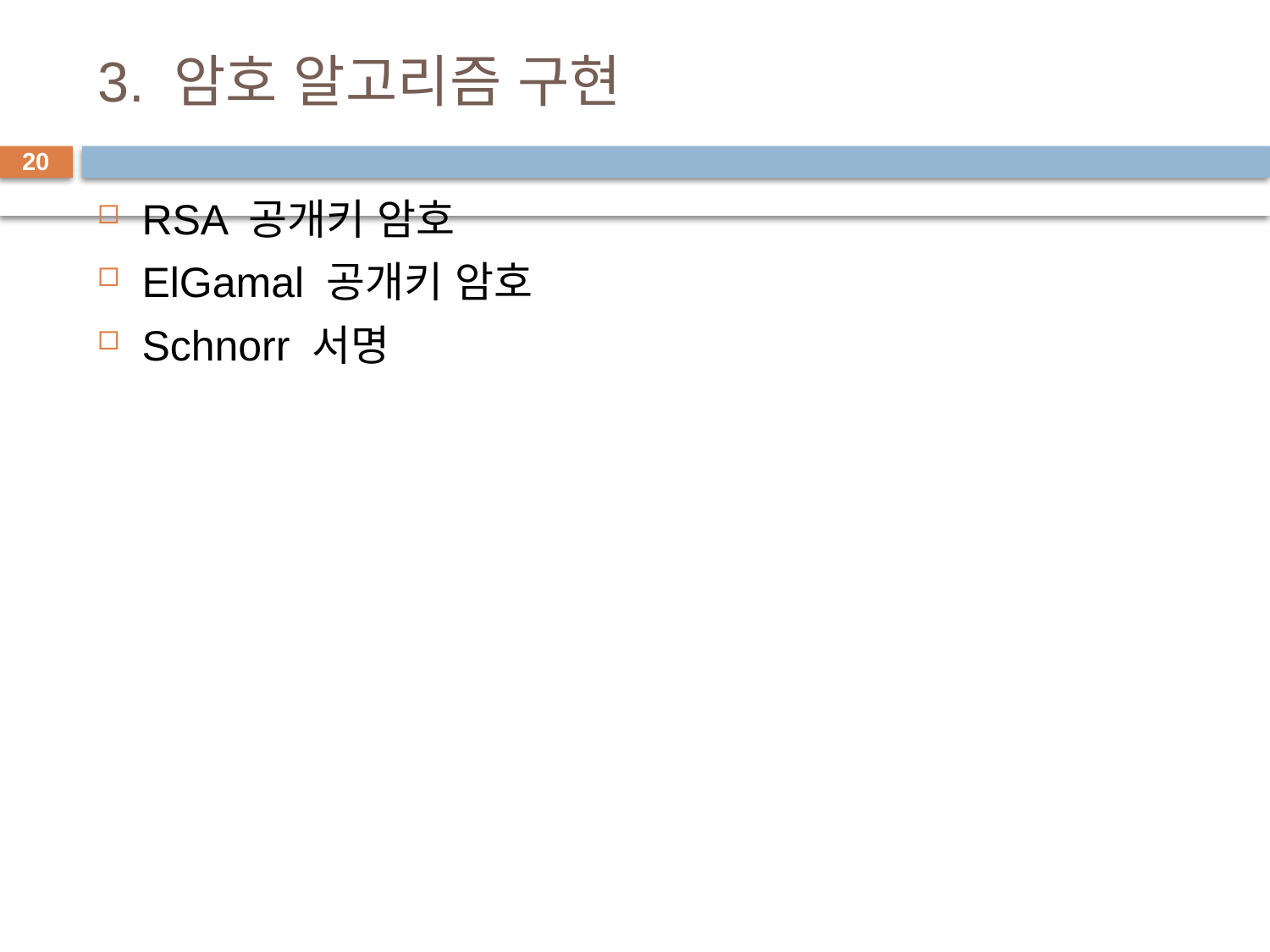

# 3. 암호 알고리즘 구현
20
RSA 공개키 암호
ElGamal 공개키 암호
Schnorr 서명